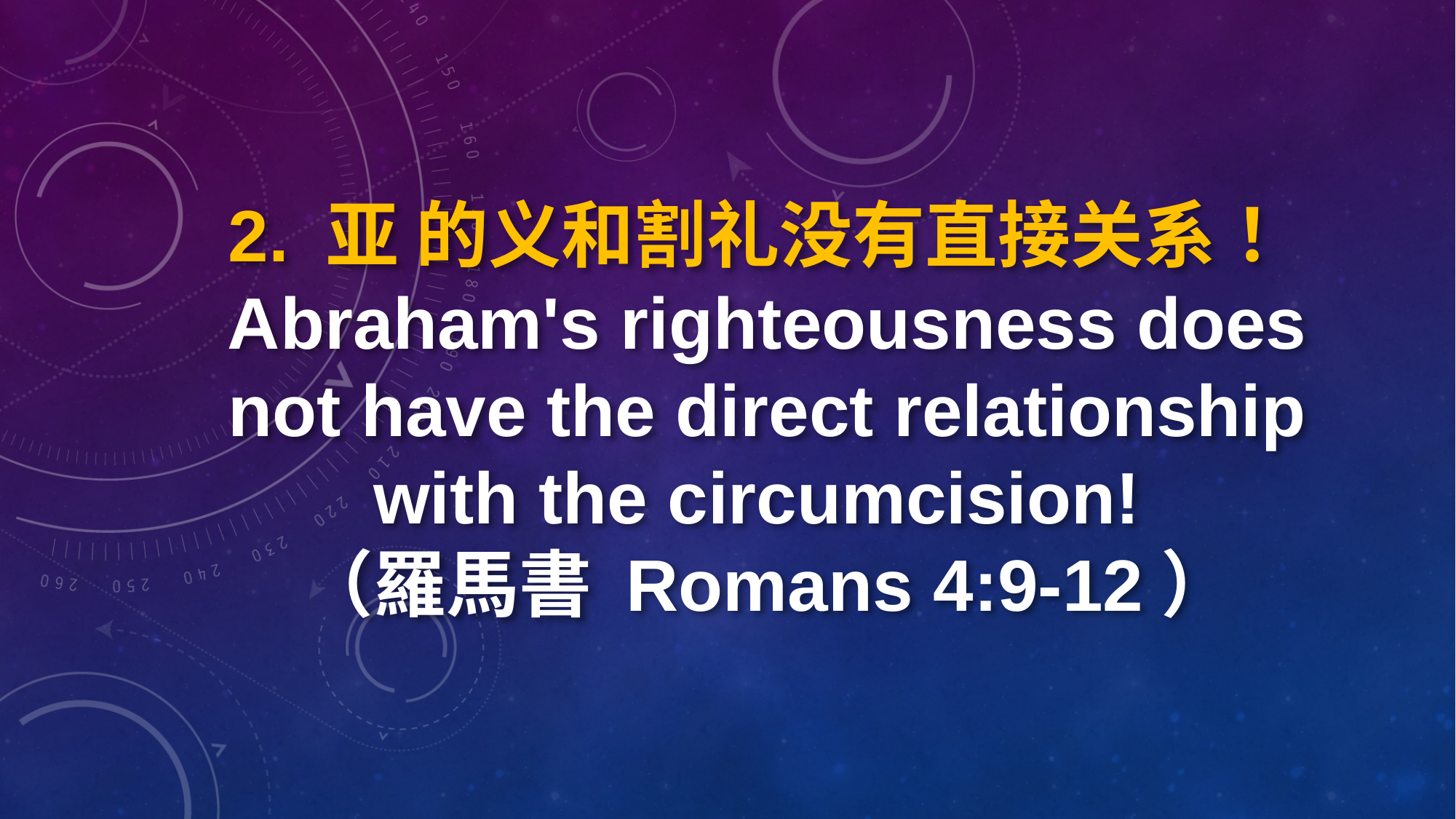

2. 亚 的义和割礼没有直接关系！Abraham's righteousness does not have the direct relationship with the circumcision!
（羅馬書 Romans 4:9-12）